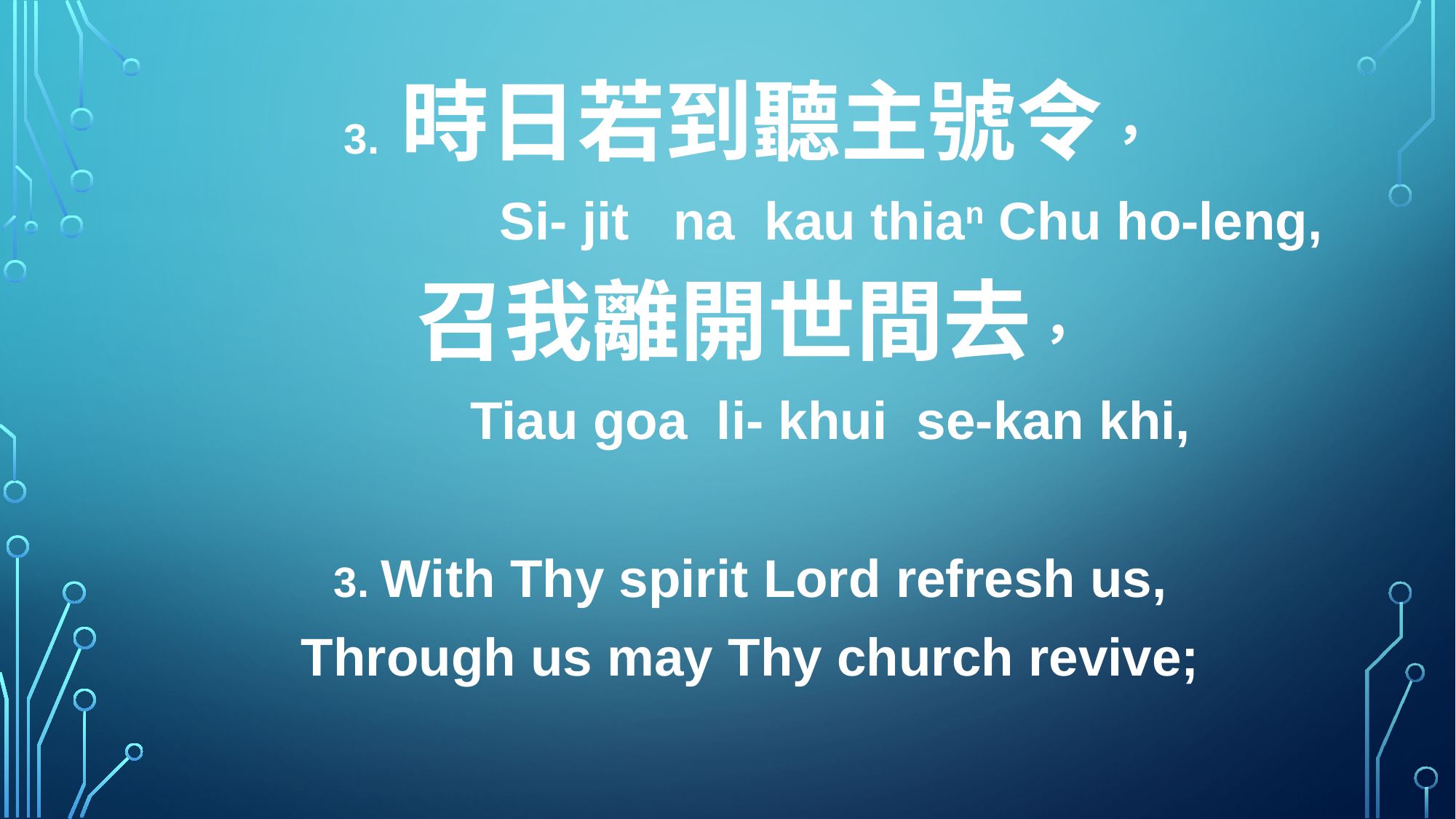

3. 時日若到聽主號令，
                       Si- jit   na  kau thian Chu ho-leng,
召我離開世間去，
                     Tiau goa  li- khui  se-kan khi,

3. With Thy spirit Lord refresh us,
Through us may Thy church revive;